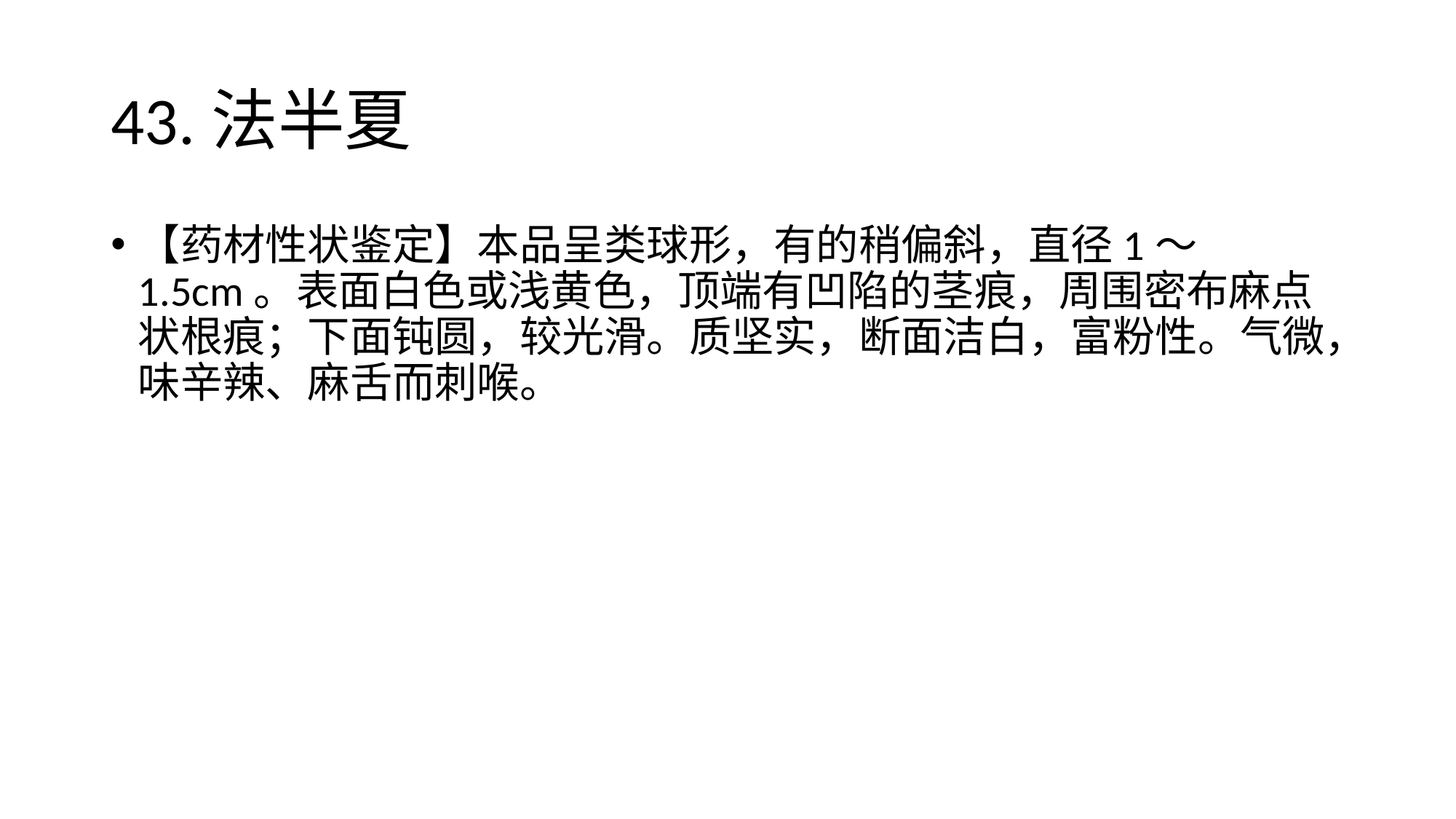

# 43.法半夏
【药材性状鉴定】本品呈类球形，有的稍偏斜，直径1～1.5cm。表面白色或浅黄色，顶端有凹陷的茎痕，周围密布麻点状根痕；下面钝圆，较光滑。质坚实，断面洁白，富粉性。气微，味辛辣、麻舌而刺喉。